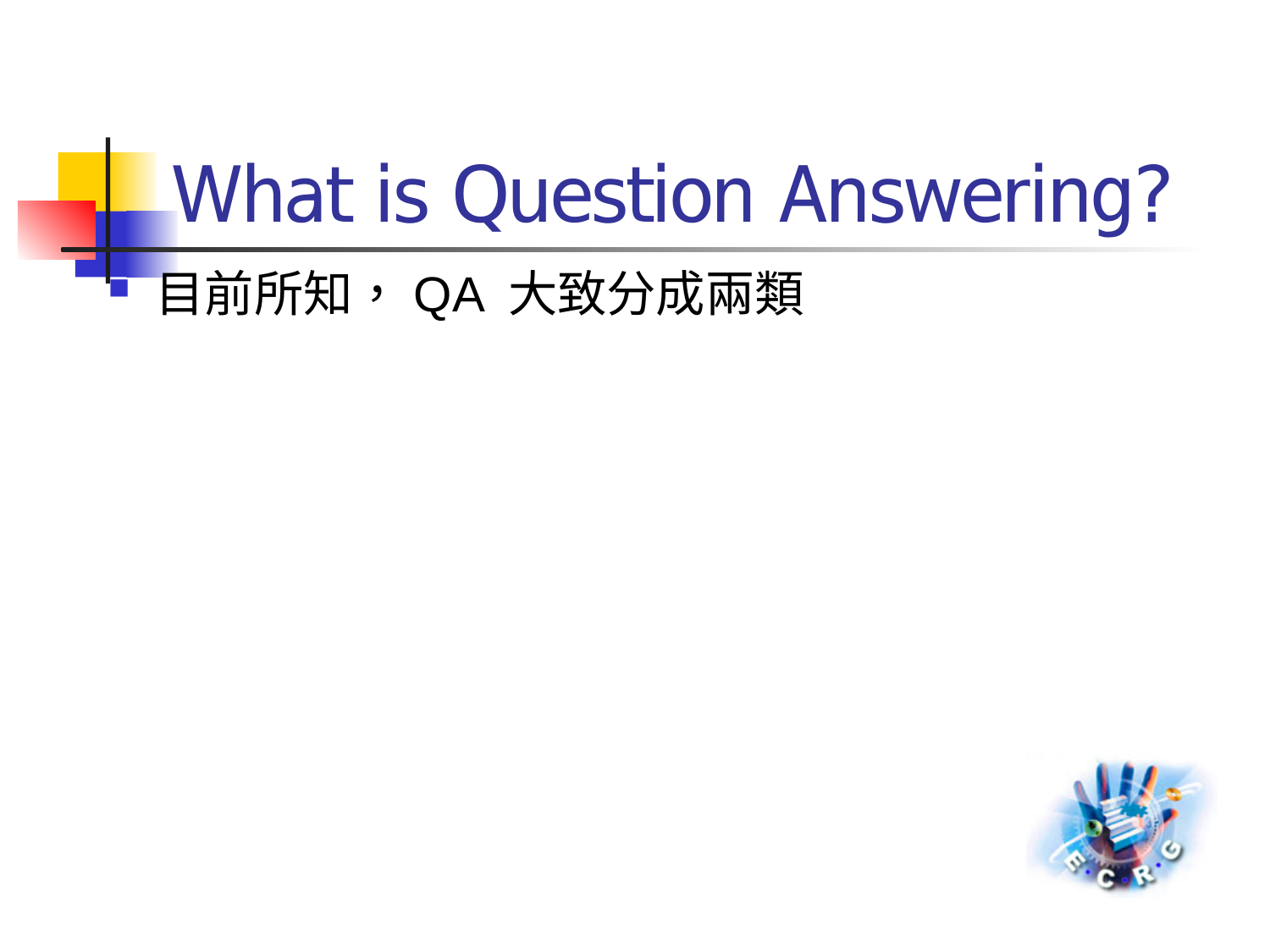

# What is Question Answering?
目前所知，QA 大致分成兩類